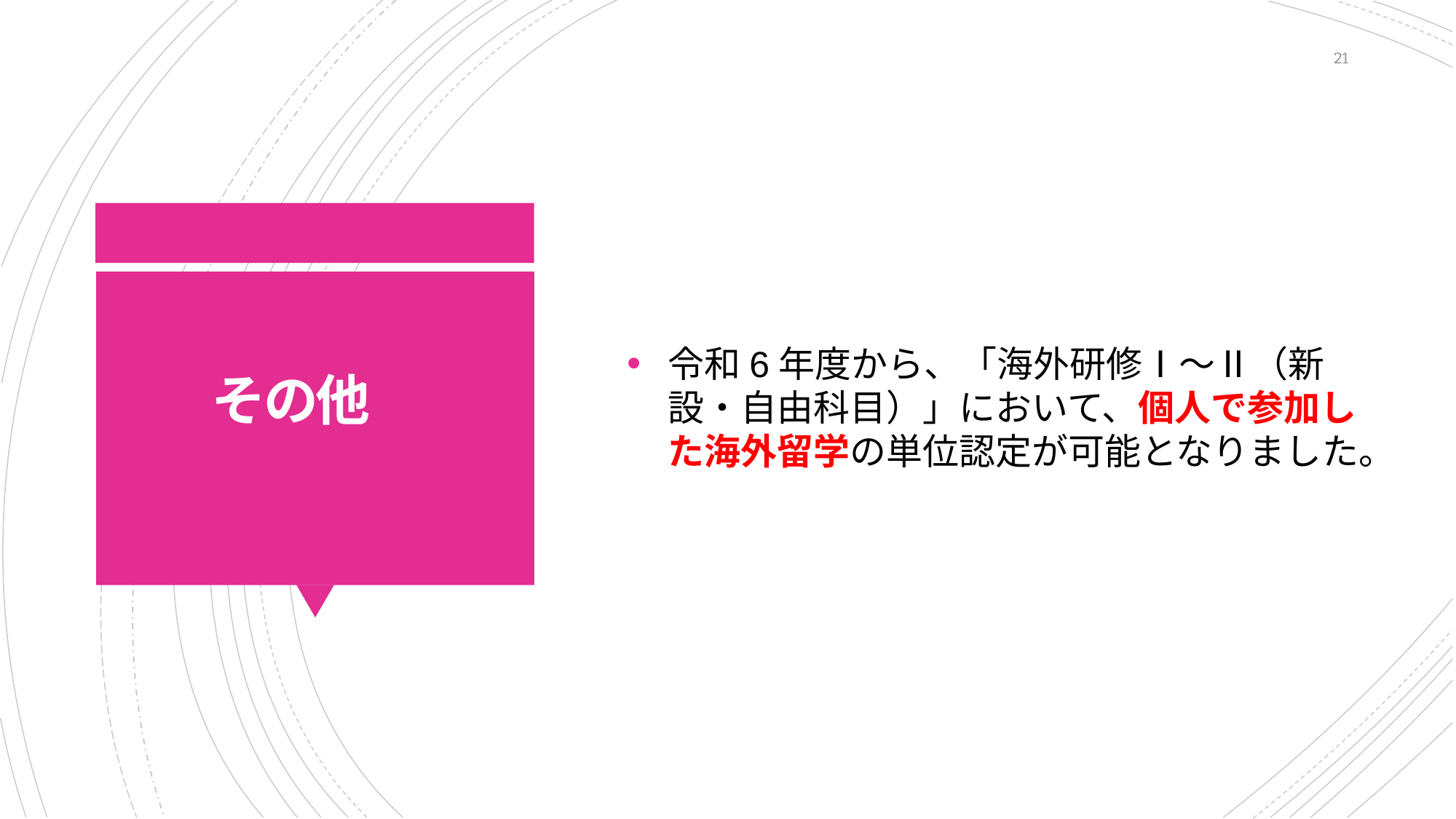

21
令和6年度から、「海外研修Ⅰ～Ⅱ（新設・自由科目）」において、個人で参加した海外留学の単位認定が可能となりました。
# その他